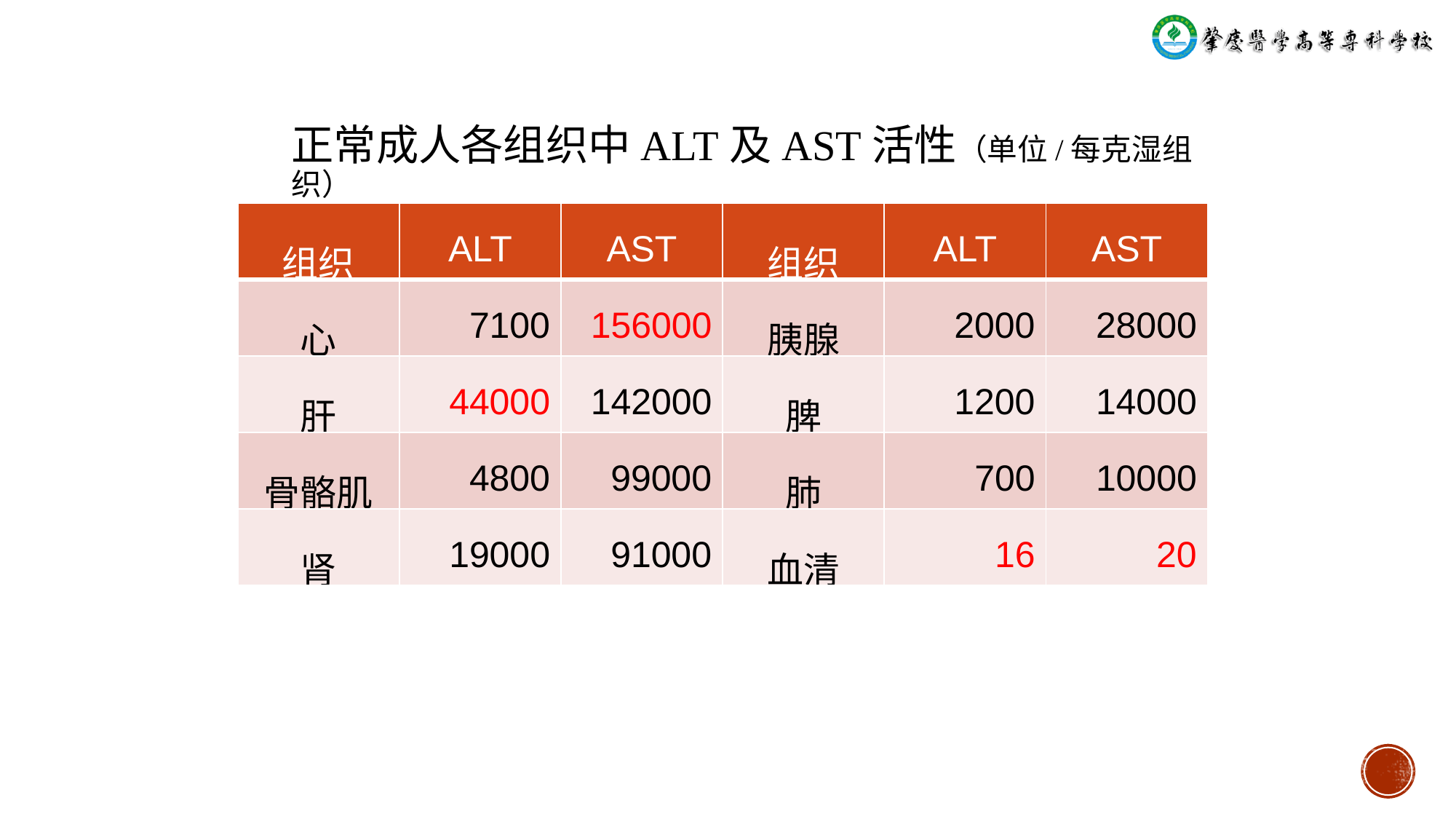

正常成人各组织中ALT及AST活性（单位/每克湿组织）
| 组织 | ALT | AST | 组织 | ALT | AST |
| --- | --- | --- | --- | --- | --- |
| 心 | 7100 | 156000 | 胰腺 | 2000 | 28000 |
| 肝 | 44000 | 142000 | 脾 | 1200 | 14000 |
| 骨骼肌 | 4800 | 99000 | 肺 | 700 | 10000 |
| 肾 | 19000 | 91000 | 血清 | 16 | 20 |